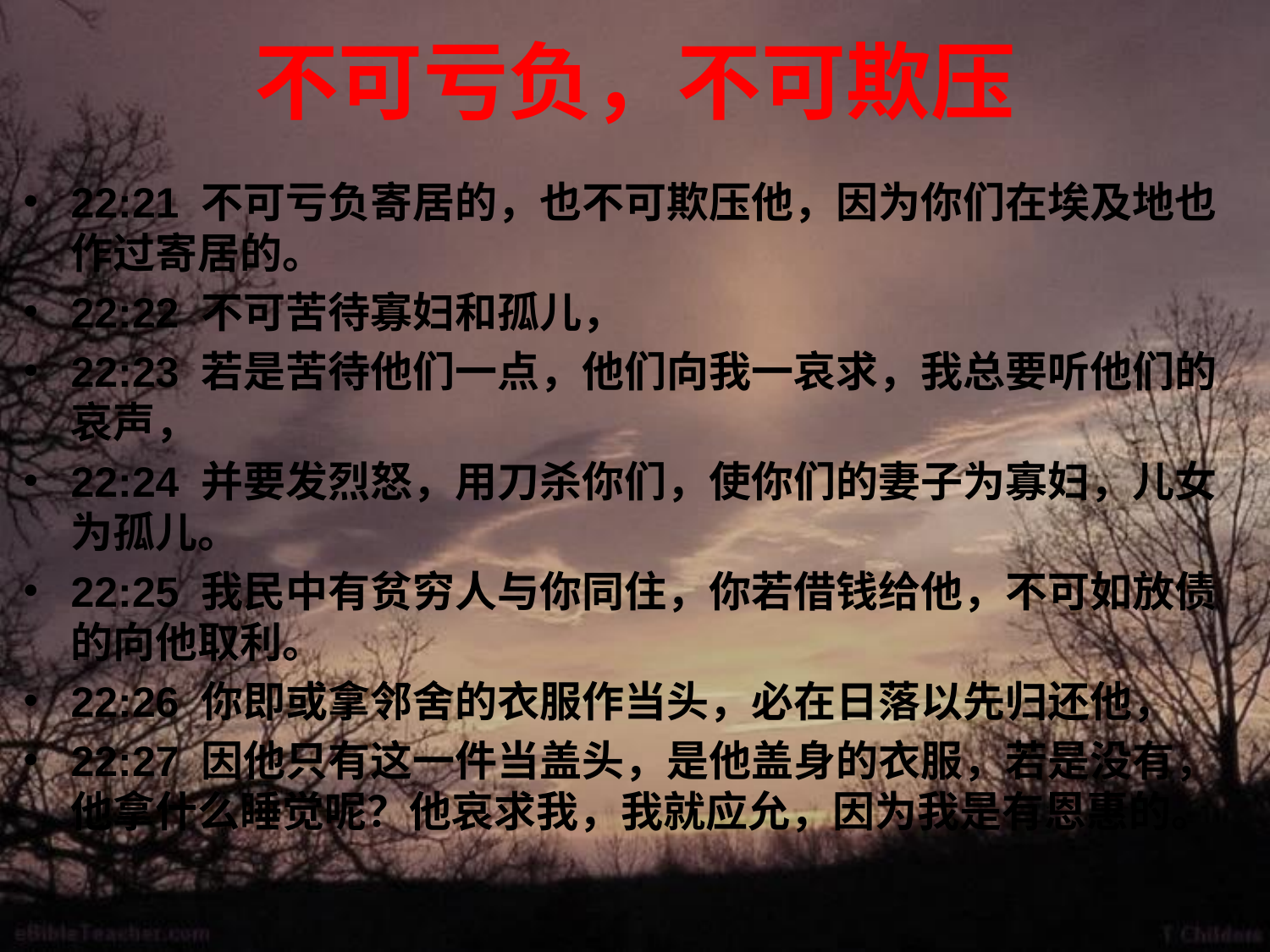

# 不可亏负，不可欺压
22:21 不可亏负寄居的，也不可欺压他，因为你们在埃及地也作过寄居的。
22:22 不可苦待寡妇和孤儿，
22:23 若是苦待他们一点，他们向我一哀求，我总要听他们的哀声，
22:24 并要发烈怒，用刀杀你们，使你们的妻子为寡妇，儿女为孤儿。
22:25 我民中有贫穷人与你同住，你若借钱给他，不可如放债的向他取利。
22:26 你即或拿邻舍的衣服作当头，必在日落以先归还他，
22:27 因他只有这一件当盖头，是他盖身的衣服，若是没有，他拿什么睡觉呢？他哀求我，我就应允，因为我是有恩惠的。